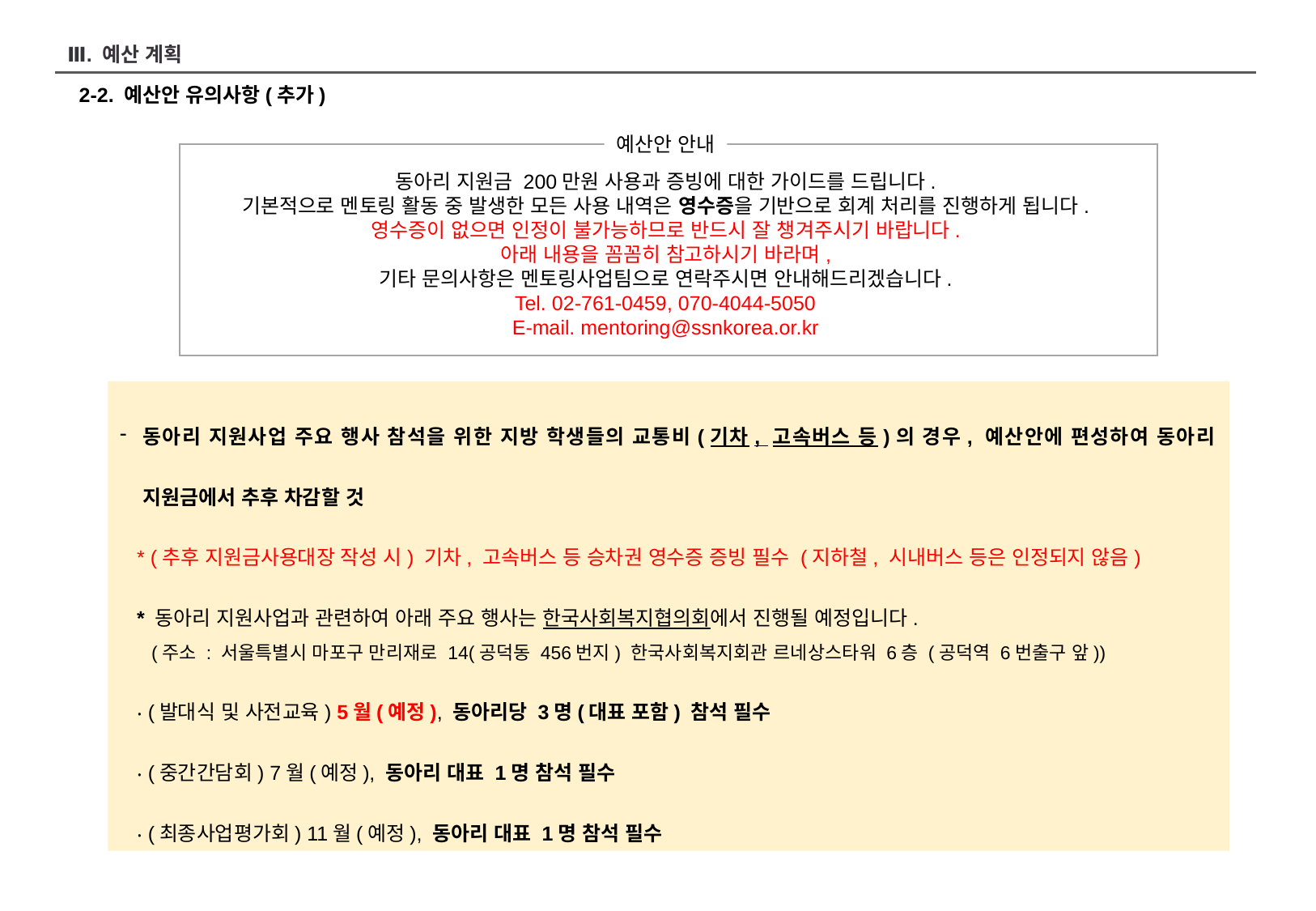

Ⅲ. 예산 계획
2-2. 예산안 유의사항(추가)
예산안 안내
동아리 지원금 200만원 사용과 증빙에 대한 가이드를 드립니다.
기본적으로 멘토링 활동 중 발생한 모든 사용 내역은 영수증을 기반으로 회계 처리를 진행하게 됩니다.
영수증이 없으면 인정이 불가능하므로 반드시 잘 챙겨주시기 바랍니다.
아래 내용을 꼼꼼히 참고하시기 바라며,
기타 문의사항은 멘토링사업팀으로 연락주시면 안내해드리겠습니다.
Tel. 02-761-0459, 070-4044-5050
E-mail. mentoring@ssnkorea.or.kr

동아리 지원사업 주요 행사 참석을 위한 지방 학생들의 교통비(기차, 고속버스 등)의 경우, 예산안에 편성하여 동아리 지원금에서 추후 차감할 것
   * (추후 지원금사용대장 작성 시) 기차, 고속버스 등 승차권 영수증 증빙 필수 (지하철, 시내버스 등은 인정되지 않음)
   * 동아리 지원사업과 관련하여 아래 주요 행사는 한국사회복지협의회에서 진행될 예정입니다.
      (주소 : 서울특별시 마포구 만리재로 14(공덕동 456번지) 한국사회복지회관 르네상스타워 6층 (공덕역 6번출구 앞))
   ‧ (발대식 및 사전교육) 5월(예정), 동아리당 3명(대표 포함) 참석 필수
   ‧ (중간간담회) 7월(예정), 동아리 대표 1명 참석 필수
   ‧ (최종사업평가회) 11월(예정), 동아리 대표 1명 참석 필수